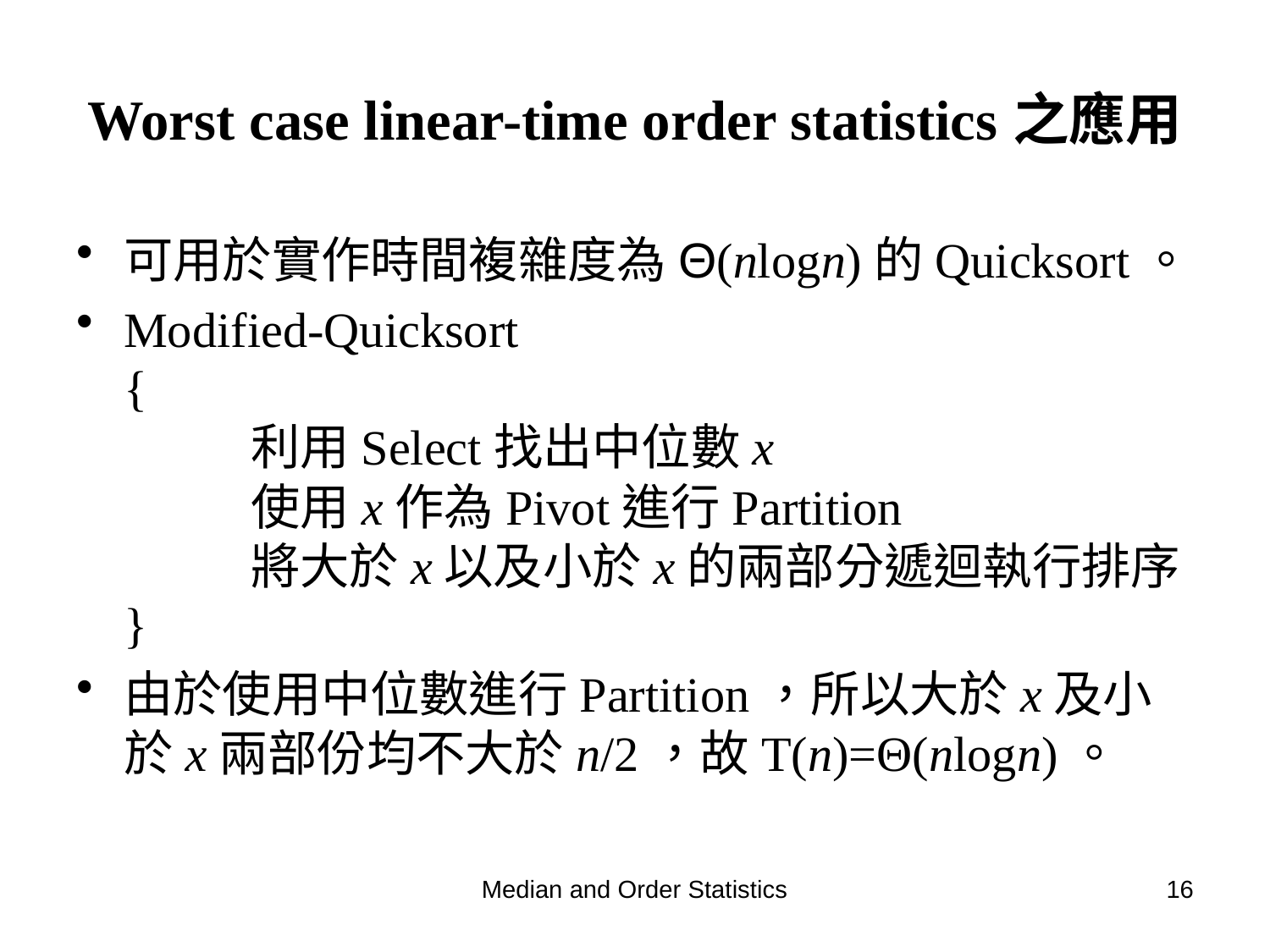

# Worst case linear-time order statistics之應用
可用於實作時間複雜度為Θ(nlogn)的Quicksort。
Modified-Quicksort
{
	利用Select找出中位數x
	使用x作為Pivot進行Partition
	將大於x以及小於x的兩部分遞迴執行排序
}
由於使用中位數進行Partition，所以大於x及小於x兩部份均不大於n/2，故T(n)=Θ(nlogn)。
Median and Order Statistics
16